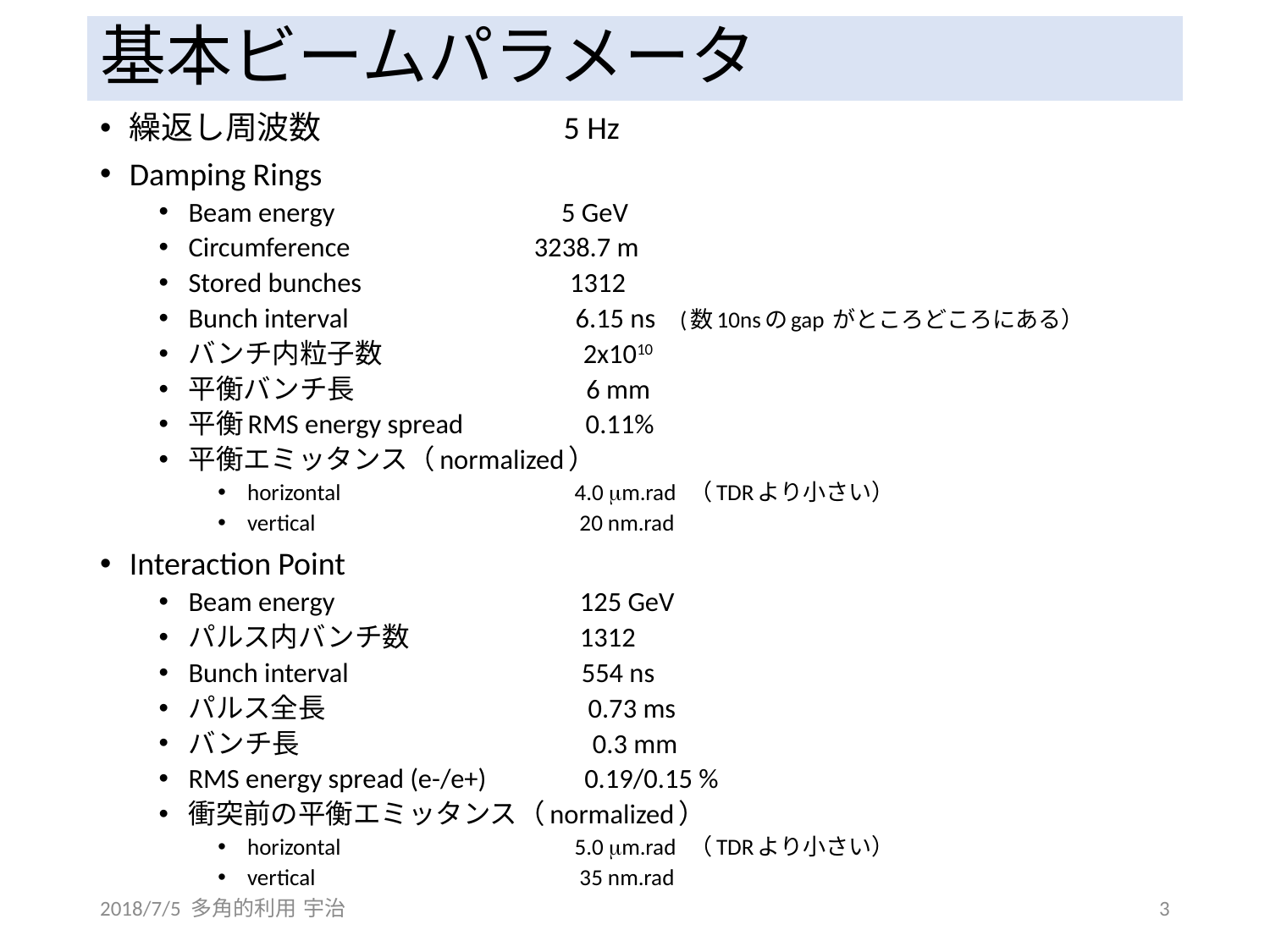

# 基本ビームパラメータ
繰返し周波数                                 5 Hz
Damping Rings
Beam energy                                     5 GeV
Circumference                              3238.7 m
Stored bunches                                  1312
Bunch interval                                     6.15 ns    (数10nsのgap がところどころにある）
バンチ内粒子数                                2x1010
平衡バンチ長                                     6 mm
平衡RMS energy spread                    0.11%
平衡エミッタンス（normalized）
horizontal                                              4.0 μm.rad  （TDRより小さい）
vertical                                                    20 nm.rad
Interaction Point
Beam energy                                        125 GeV
パルス内バンチ数                           1312
Bunch interval                                      554 ns
パルス全長                                          0.73 ms
バンチ長                                               0.3 mm
RMS energy spread (e-/e+)                0.19/0.15 %
衝突前の平衡エミッタンス（normalized）
horizontal                                              5.0 μm.rad  （TDRより小さい）
vertical                                                    35 nm.rad

2018/7/5 多角的利用 宇治
3